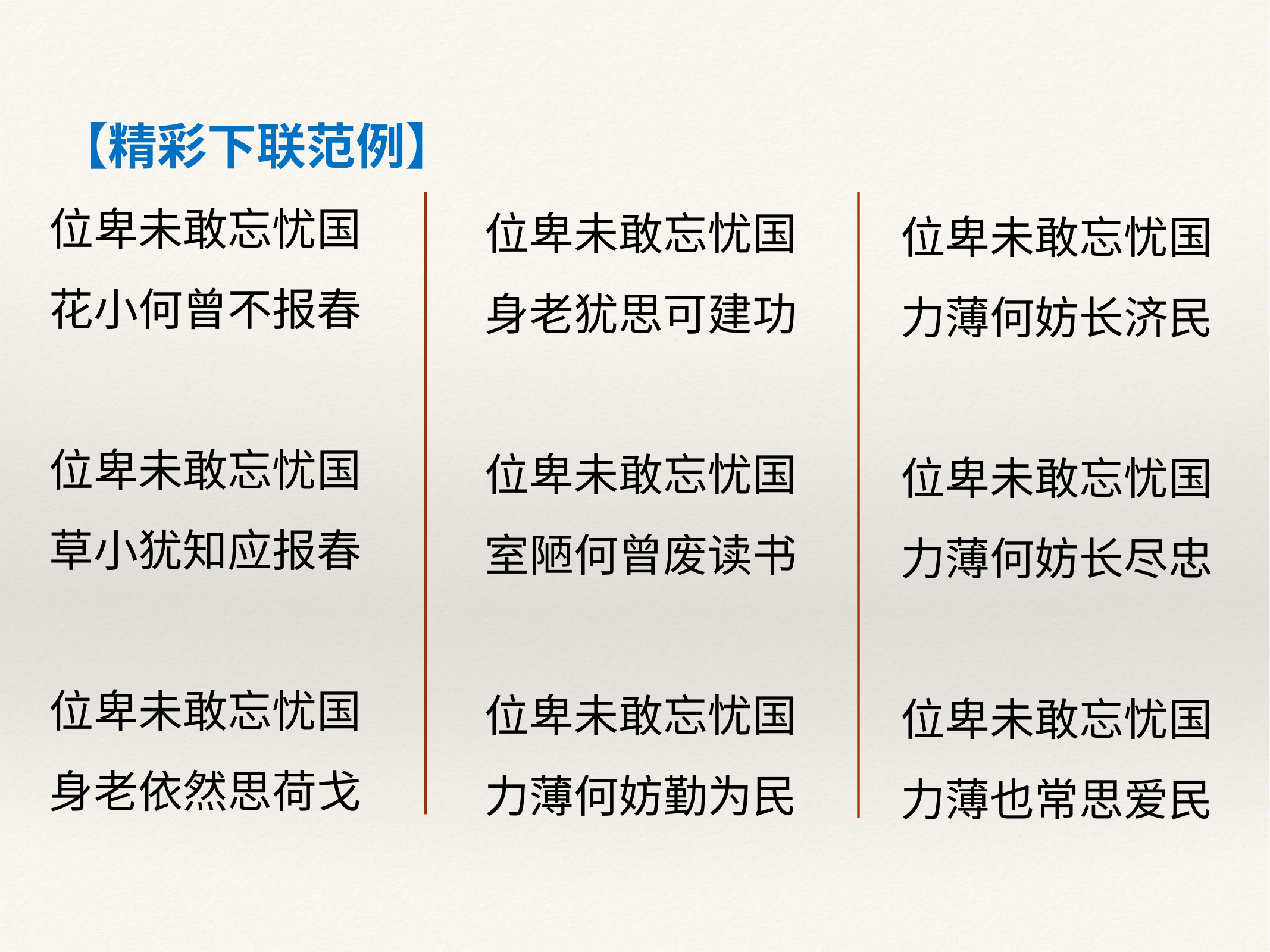

【精彩下联范例】
位卑未敢忘忧国
花小何曾不报春

位卑未敢忘忧国
草小犹知应报春

位卑未敢忘忧国
身老依然思荷戈
位卑未敢忘忧国
身老犹思可建功

位卑未敢忘忧国
室陋何曾废读书

位卑未敢忘忧国
力薄何妨勤为民
位卑未敢忘忧国
力薄何妨长济民

位卑未敢忘忧国
力薄何妨长尽忠

位卑未敢忘忧国
力薄也常思爱民